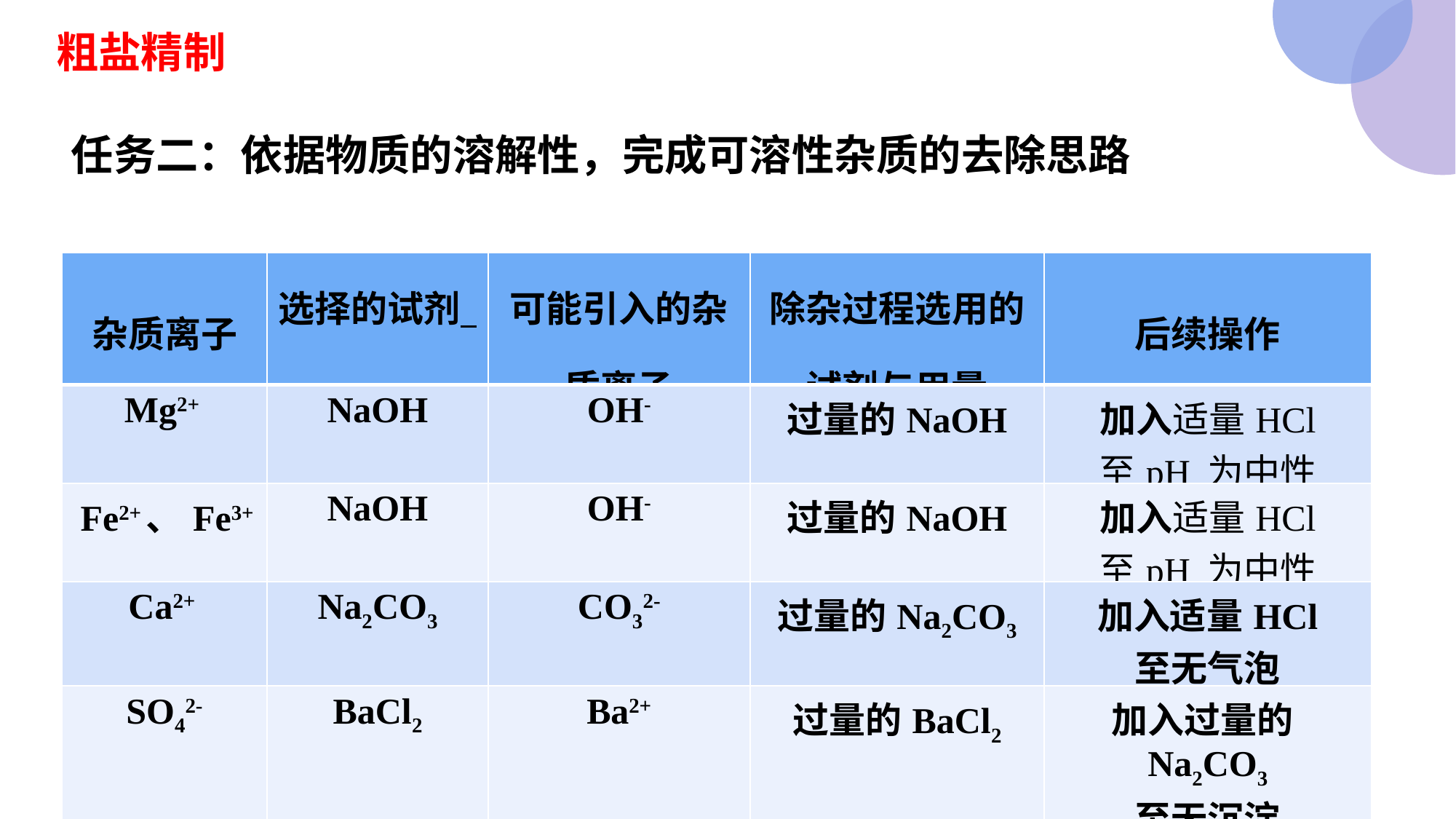

粗盐精制
任务二：依据物质的溶解性，完成可溶性杂质的去除思路
| 杂质离子 | 选择的试剂 | 可能引入的杂质离子 | 除杂过程选用的试剂与用量 | 后续操作 |
| --- | --- | --- | --- | --- |
| Mg2+ | NaOH | OH- | 过量的NaOH | 加入适量HCl 至pH 为中性 |
| Fe2+、Fe3+ | NaOH | OH- | 过量的NaOH | 加入适量HCl 至pH 为中性 |
| Ca2+ | Na2CO3 | CO32- | 过量的Na2CO3 | 加入适量HCl 至无气泡 |
| SO42- | BaCl2 | Ba2+ | 过量的BaCl2 | 加入过量的Na2CO3 至无沉淀 |